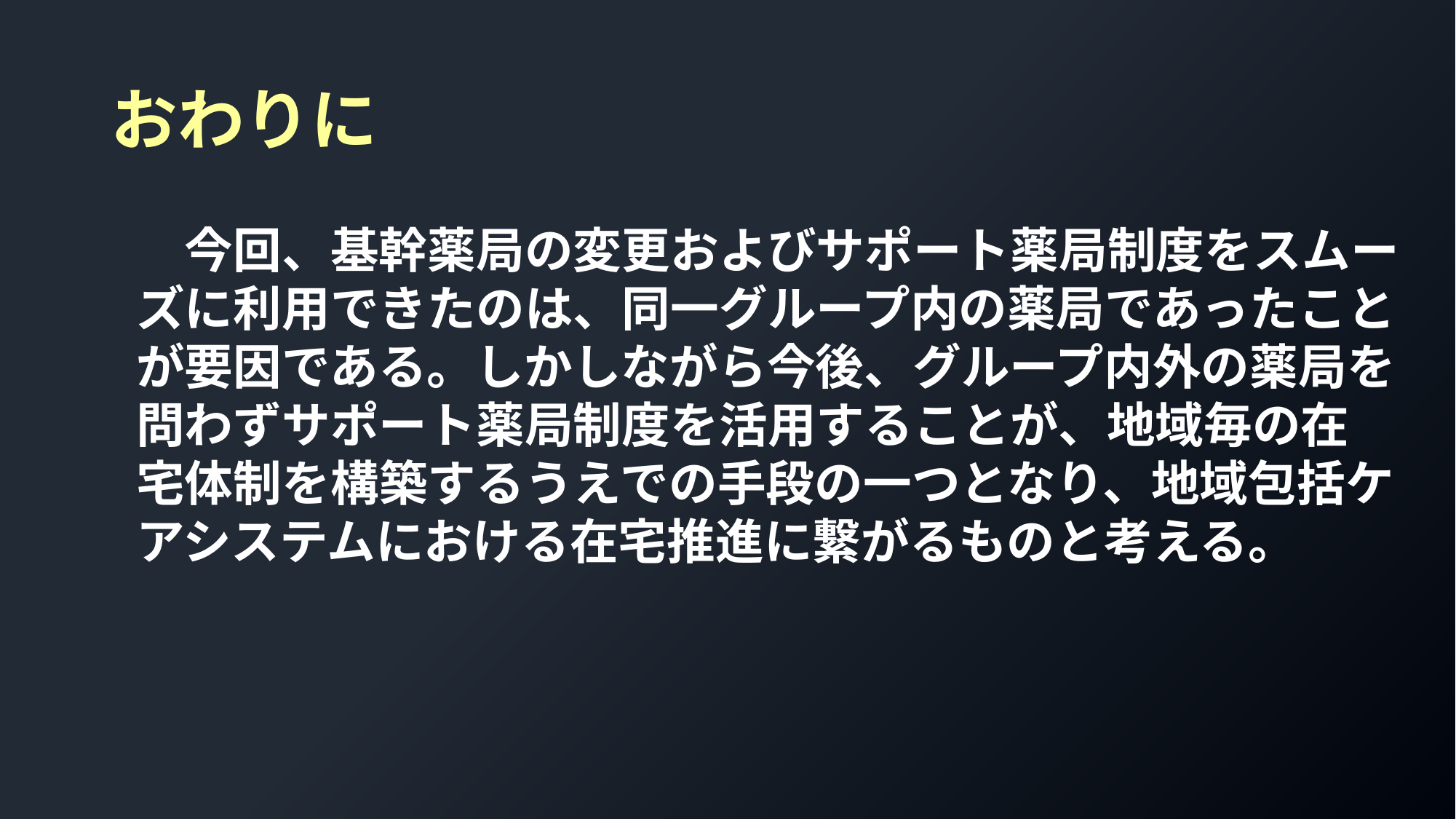

# おわりに
　今回、基幹薬局の変更およびサポート薬局制度をスムーズに利用できたのは、同一グループ内の薬局であったことが要因である。しかしながら今後、グループ内外の薬局を問わずサポート薬局制度を活用することが、地域毎の在宅体制を構築するうえでの手段の一つとなり、地域包括ケアシステムにおける在宅推進に繋がるものと考える。